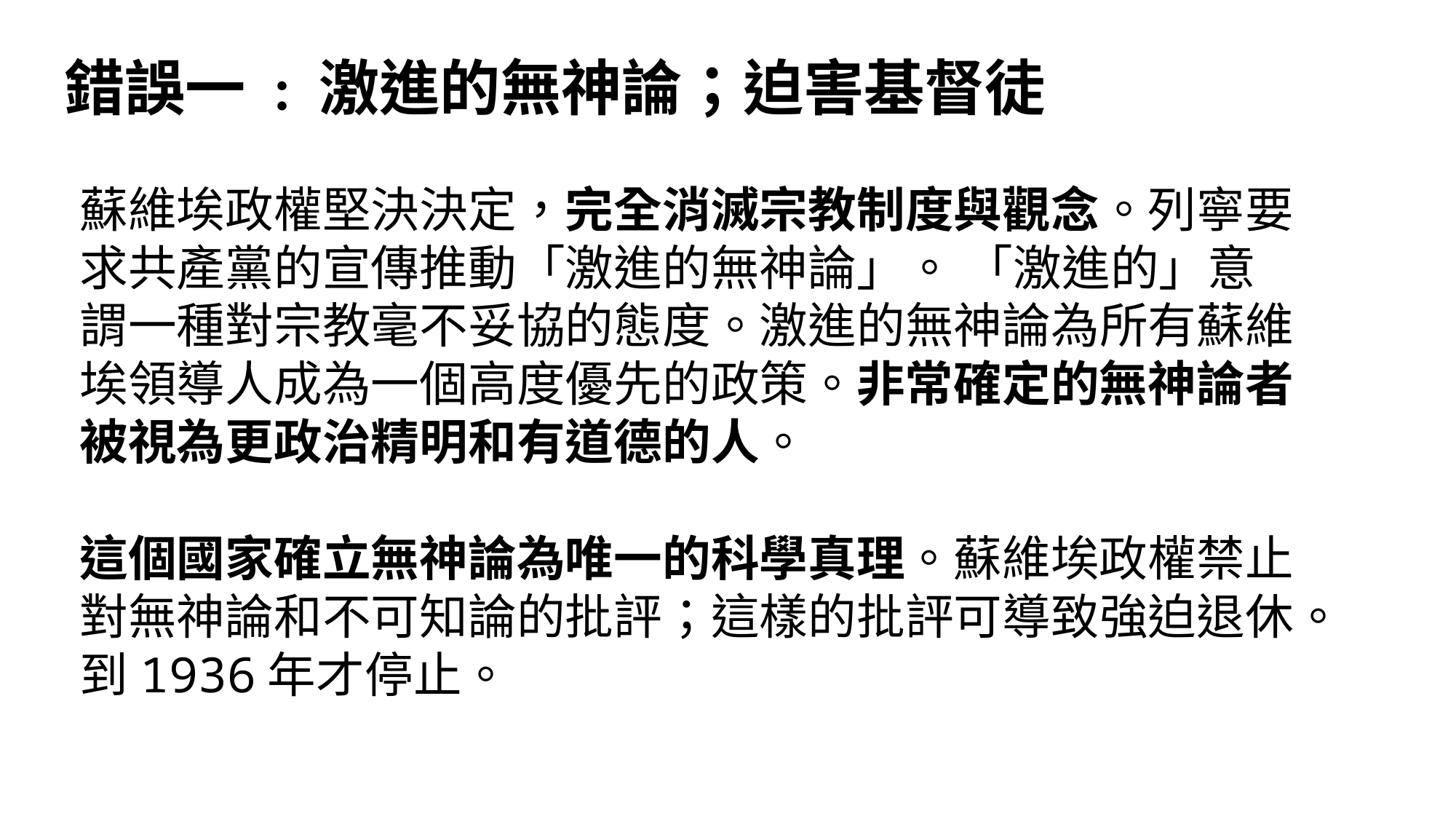

錯誤一 : 激進的無神論；迫害基督徒
蘇維埃政權堅決決定，完全消滅宗教制度與觀念。列寧要求共產黨的宣傳推動「激進的無神論」。 「激進的」意謂一種對宗教毫不妥協的態度。激進的無神論為所有蘇維埃領導人成為一個高度優先的政策。非常確定的無神論者被視為更政治精明和有道德的人。

這個國家確立無神論為唯一的科學真理。蘇維埃政權禁止對無神論和不可知論的批評；這樣的批評可導致強迫退休。到1936年才停止。